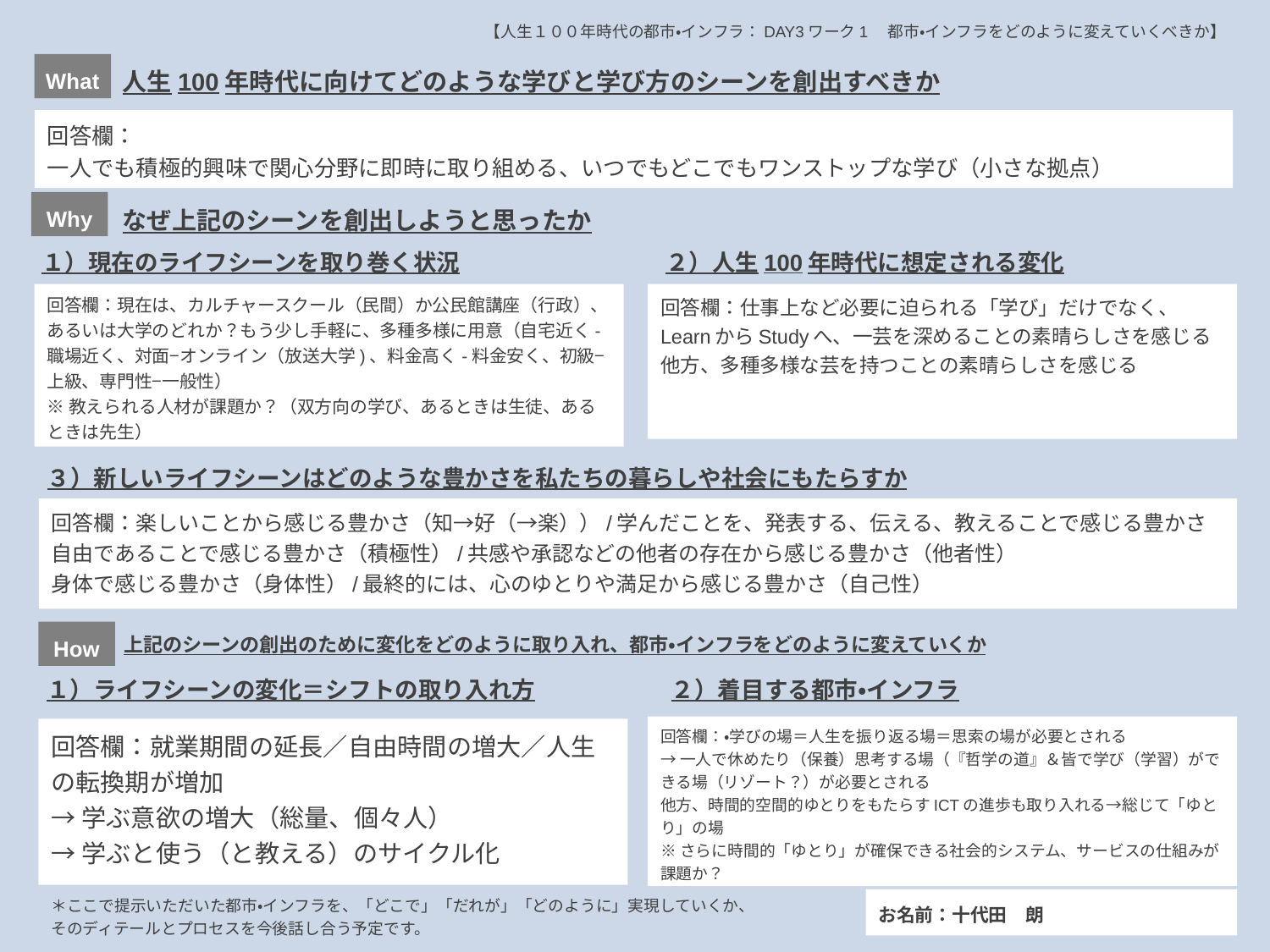

【人生１００年時代の都市・インフラ：DAY3ワーク1　都市・インフラをどのように変えていくべきか】

What
人生100年時代に向けてどのような学びと学び方のシーンを創出すべきか
回答欄：
一人でも積極的興味で関心分野に即時に取り組める、いつでもどこでもワンストップな学び（小さな拠点）

Why
なぜ上記のシーンを創出しようと思ったか
１）現在のライフシーンを取り巻く状況
２）人生100年時代に想定される変化
回答欄：現在は、カルチャースクール（民間）か公民館講座（行政）、あるいは大学のどれか？もう少し手軽に、多種多様に用意（自宅近く-職場近く、対面−オンライン（放送大学)、料金高く-料金安く、初級−上級、専門性−一般性）
※教えられる人材が課題か？（双方向の学び、あるときは生徒、あるときは先生）
回答欄：仕事上など必要に迫られる「学び」だけでなく、
LearnからStudyへ、一芸を深めることの素晴らしさを感じる
他方、多種多様な芸を持つことの素晴らしさを感じる
３）新しいライフシーンはどのような豊かさを私たちの暮らしや社会にもたらすか
回答欄：楽しいことから感じる豊かさ（知→好（→楽））/学んだことを、発表する、伝える、教えることで感じる豊かさ
自由であることで感じる豊かさ（積極性）/共感や承認などの他者の存在から感じる豊かさ（他者性）
身体で感じる豊かさ（身体性）/最終的には、心のゆとりや満足から感じる豊かさ（自己性）
上記のシーンの創出のために変化をどのように取り入れ、都市・インフラをどのように変えていくか

How
１）ライフシーンの変化＝シフトの取り入れ方
２）着目する都市・インフラ
回答欄：・学びの場＝人生を振り返る場＝思索の場が必要とされる
→一人で休めたり（保養）思考する場（『哲学の道』＆皆で学び（学習）ができる場（リゾート？）が必要とされる
他方、時間的空間的ゆとりをもたらすICTの進歩も取り入れる→総じて「ゆとり」の場
※さらに時間的「ゆとり」が確保できる社会的システム、サービスの仕組みが課題か？
回答欄：就業期間の延長／自由時間の増大／人生の転換期が増加
→学ぶ意欲の増大（総量、個々人）
→学ぶと使う（と教える）のサイクル化
＊ここで提示いただいた都市・インフラを、「どこで」「だれが」「どのように」実現していくか、そのディテールとプロセスを今後話し合う予定です。
お名前：十代田　朗